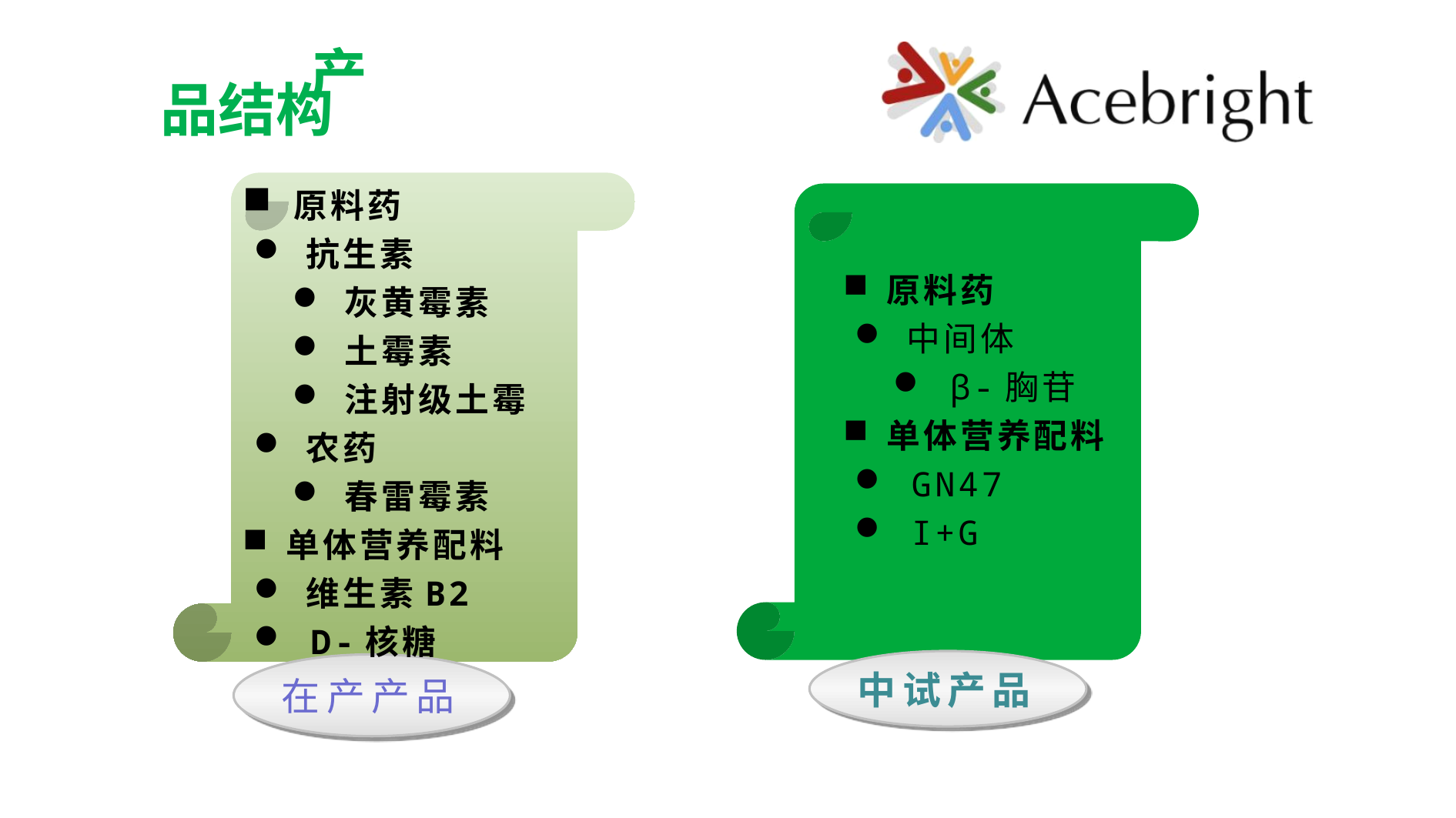

产品结构

 原料药
 抗生素
 灰黄霉素
 土霉素
 注射级土霉
 农药
 春雷霉素
单体营养配料
 维生素B2
 D-核糖

原料药
 中间体
 β-胸苷
单体营养配料
 GN47
 I+G
中试产品
在产产品